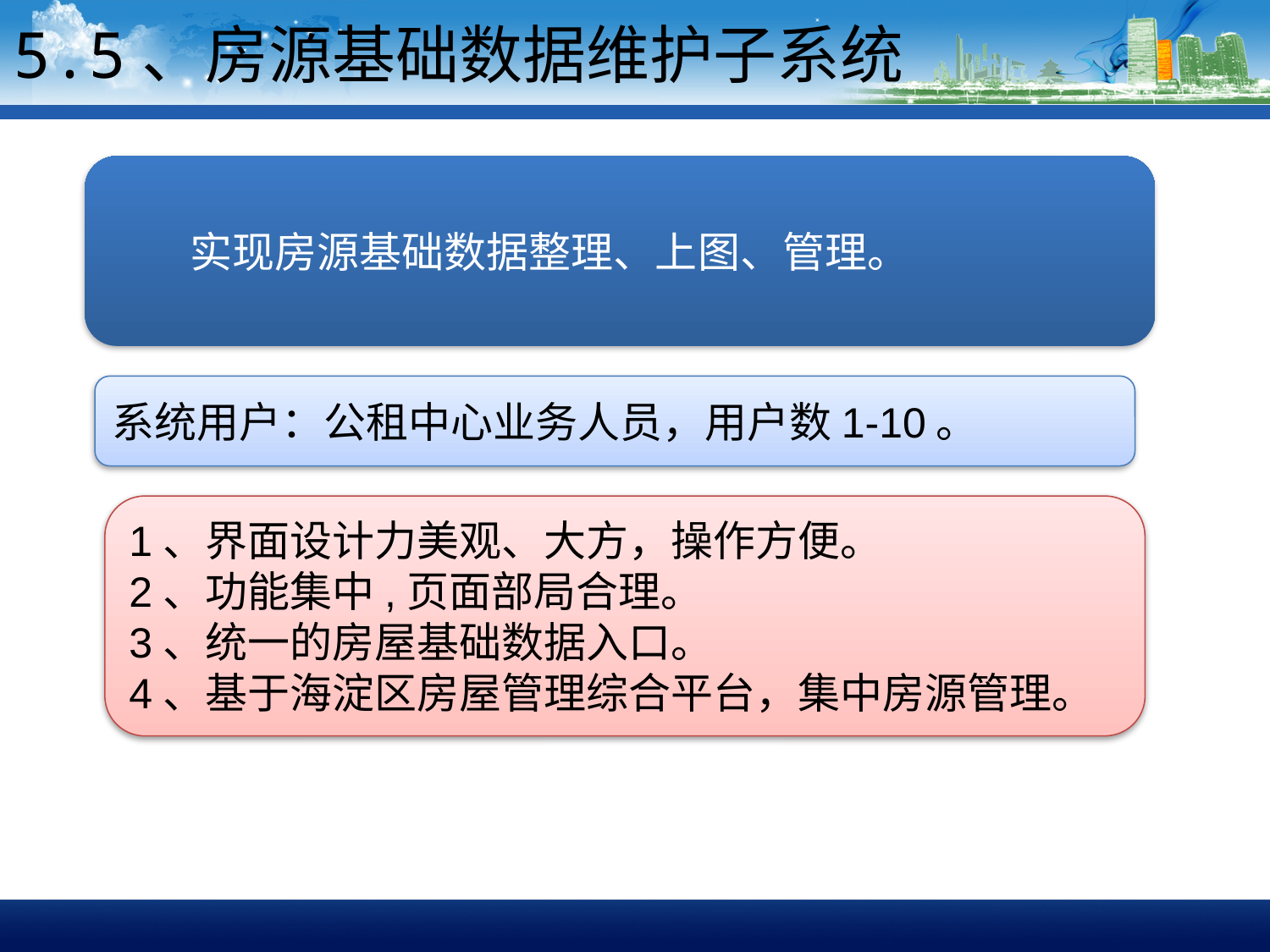

5.5、房源基础数据维护子系统
 实现房源基础数据整理、上图、管理。
系统用户：公租中心业务人员，用户数1-10。
1、界面设计力美观、大方，操作方便。
2、功能集中,页面部局合理。
3、统一的房屋基础数据入口。
4、基于海淀区房屋管理综合平台，集中房源管理。